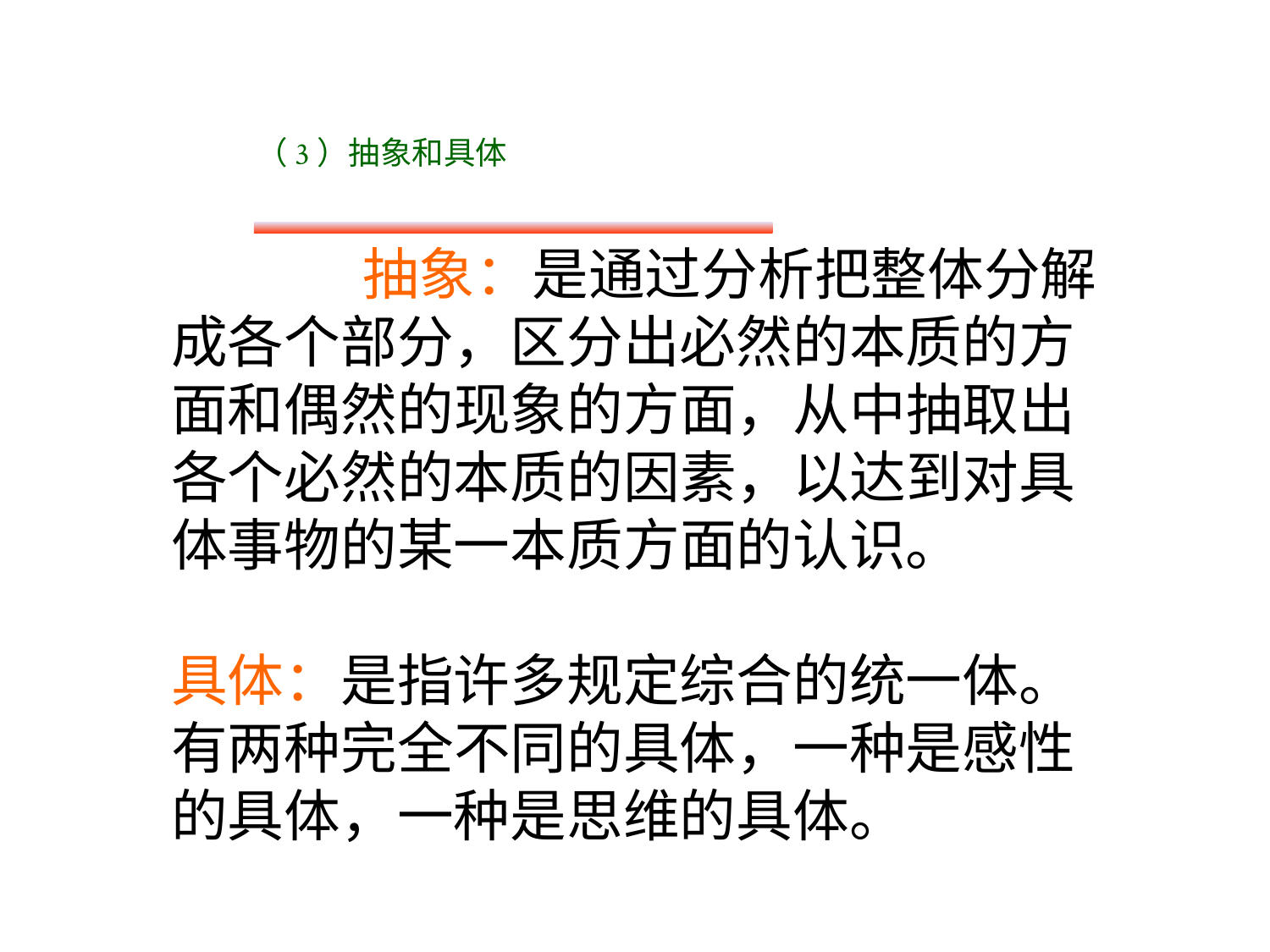

（3）抽象和具体
                                                                                        抽象：是通过分析把整体分解成各个部分，区分出必然的本质的方面和偶然的现象的方面，从中抽取出各个必然的本质的因素，以达到对具体事物的某一本质方面的认识。

具体：是指许多规定综合的统一体。有两种完全不同的具体，一种是感性的具体，一种是思维的具体。